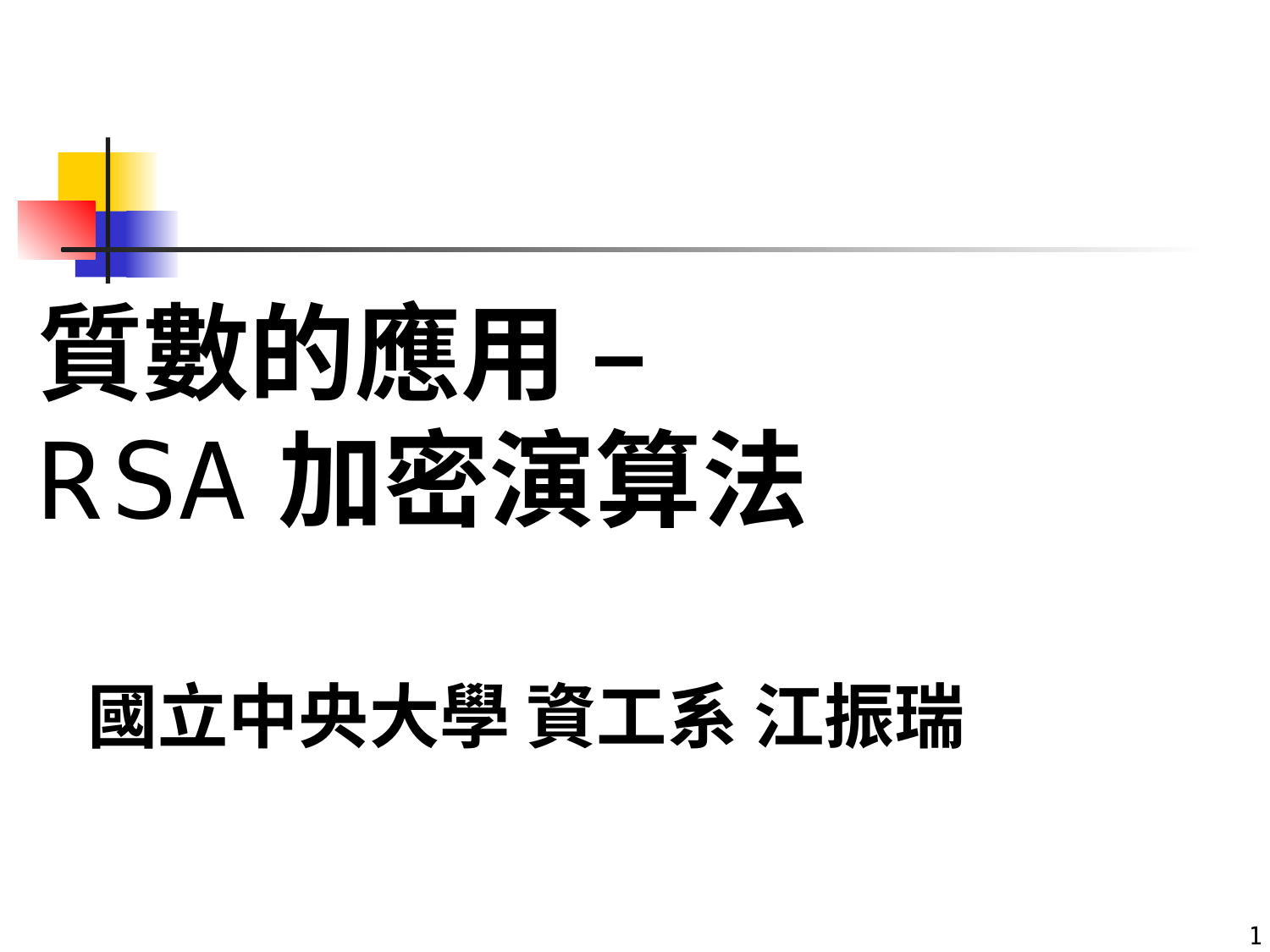

#
質數的應用 –
RSA加密演算法
國立中央大學 資工系 江振瑞
1